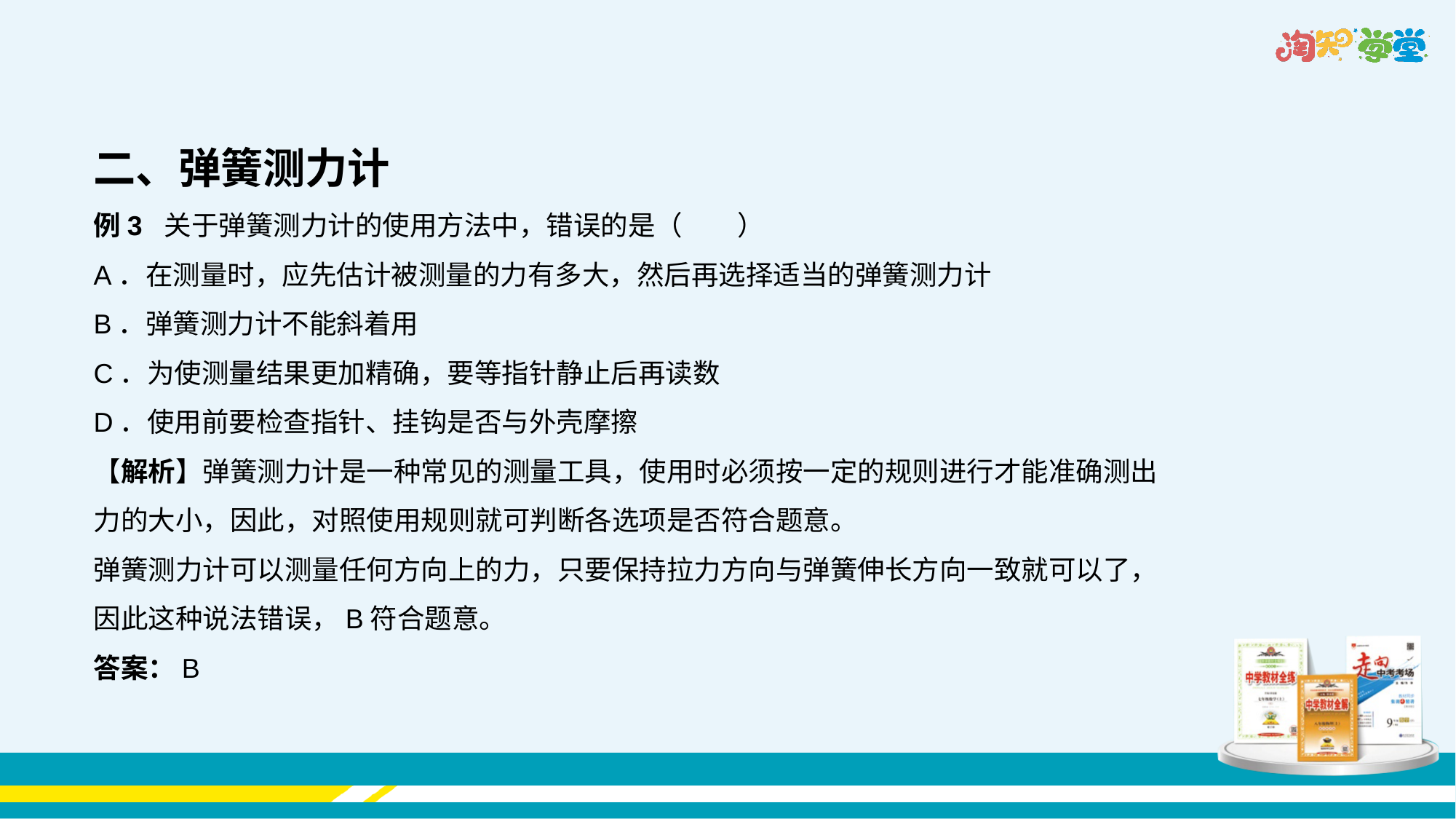

二、弹簧测力计
例3  关于弹簧测力计的使用方法中，错误的是（　　）
A．在测量时，应先估计被测量的力有多大，然后再选择适当的弹簧测力计
B．弹簧测力计不能斜着用
C．为使测量结果更加精确，要等指针静止后再读数
D．使用前要检查指针、挂钩是否与外壳摩擦
【解析】弹簧测力计是一种常见的测量工具，使用时必须按一定的规则进行才能准确测出力的大小，因此，对照使用规则就可判断各选项是否符合题意。
弹簧测力计可以测量任何方向上的力，只要保持拉力方向与弹簧伸长方向一致就可以了，因此这种说法错误，B符合题意。
答案：B